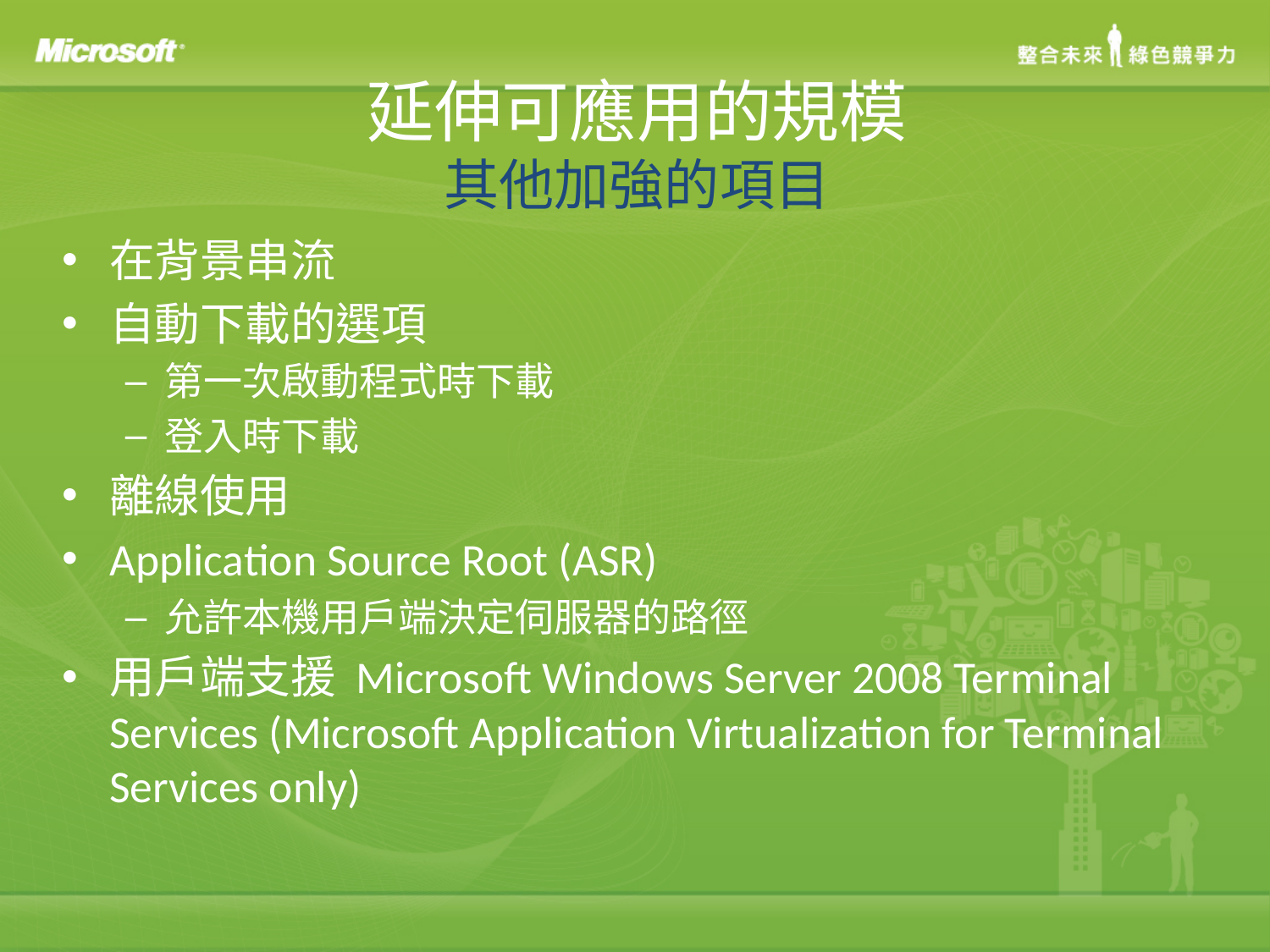

# 延伸可應用的規模 其他加強的項目
在背景串流
自動下載的選項
第一次啟動程式時下載
登入時下載
離線使用
Application Source Root (ASR)
允許本機用戶端決定伺服器的路徑
用戶端支援 Microsoft Windows Server 2008 Terminal Services (Microsoft Application Virtualization for Terminal Services only)